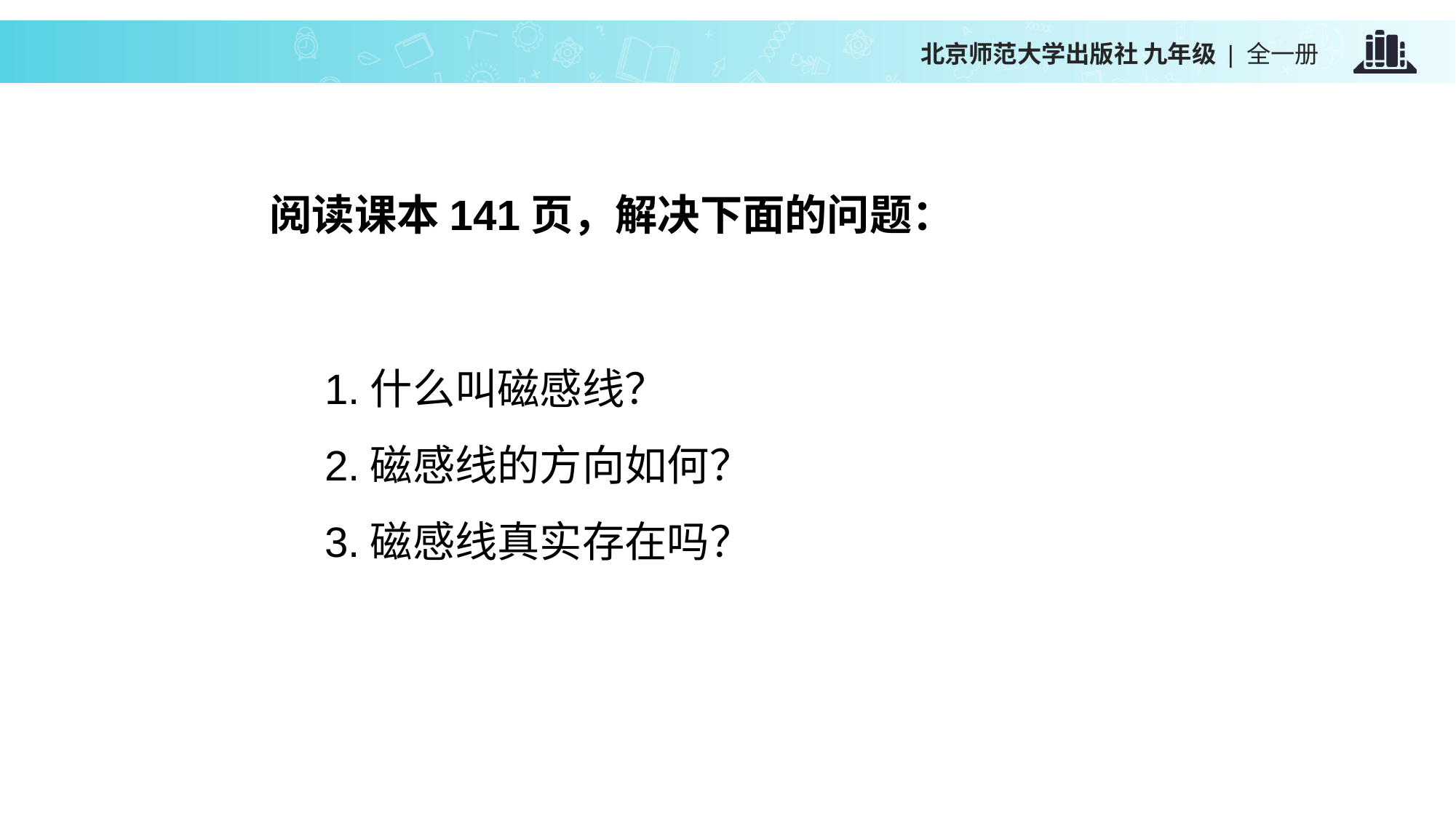

阅读课本141页，解决下面的问题：

  1.什么叫磁感线？
  2.磁感线的方向如何？
  3.磁感线真实存在吗？